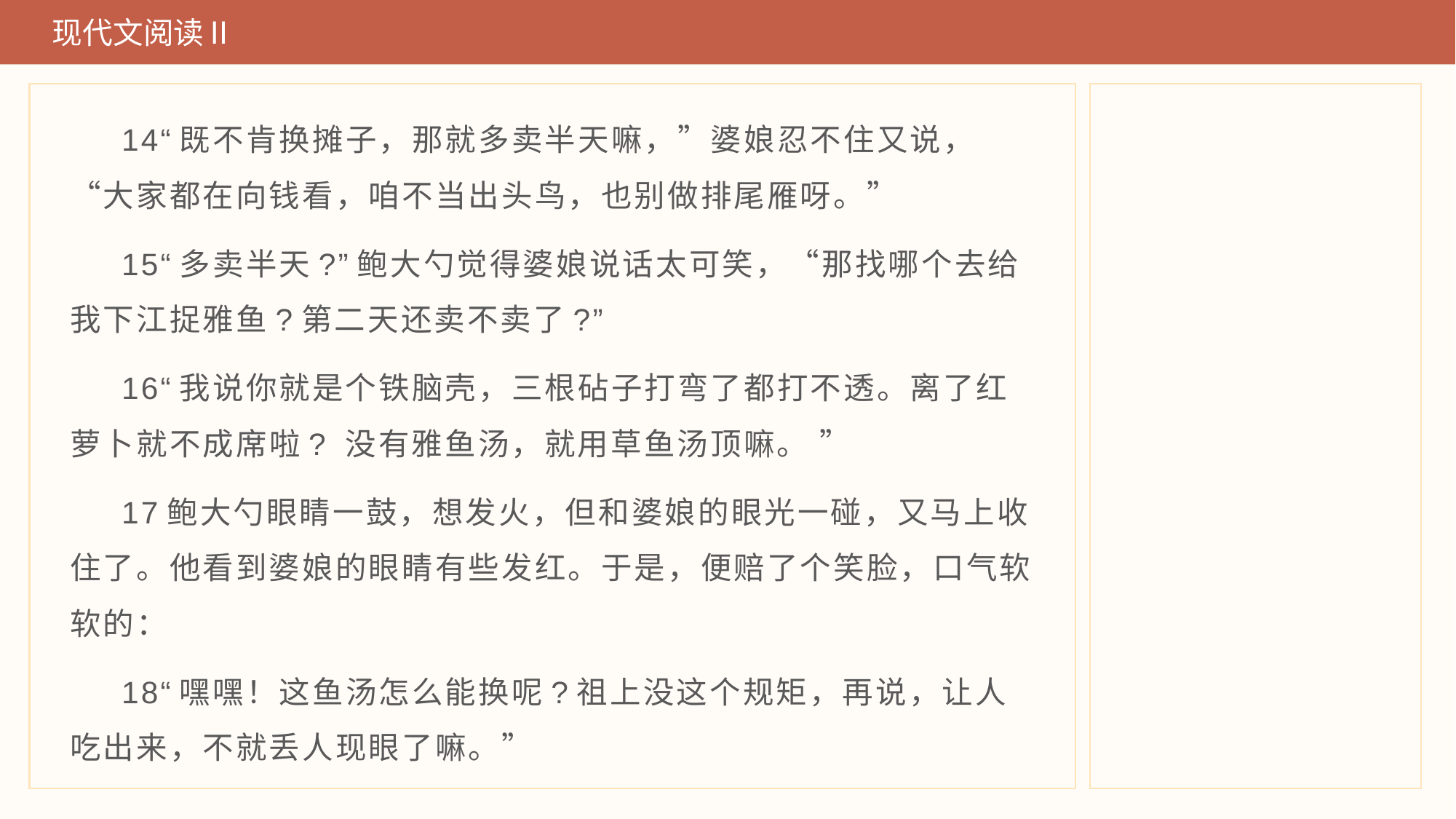

现代文阅读Ⅱ

14“既不肯换摊子，那就多卖半天嘛，”婆娘忍不住又说，“大家都在向钱看，咱不当出头鸟，也别做排尾雁呀。”
15“多卖半天?”鲍大勺觉得婆娘说话太可笑，“那找哪个去给我下江捉雅鱼?第二天还卖不卖了?”
16“我说你就是个铁脑壳，三根砧子打弯了都打不透。离了红萝卜就不成席啦? 没有雅鱼汤，就用草鱼汤顶嘛。 ”
17鲍大勺眼睛一鼓，想发火，但和婆娘的眼光一碰，又马上收住了。他看到婆娘的眼睛有些发红。于是，便赔了个笑脸，口气软软的：
18“嘿嘿！这鱼汤怎么能换呢?祖上没这个规矩，再说，让人吃出来，不就丢人现眼了嘛。”